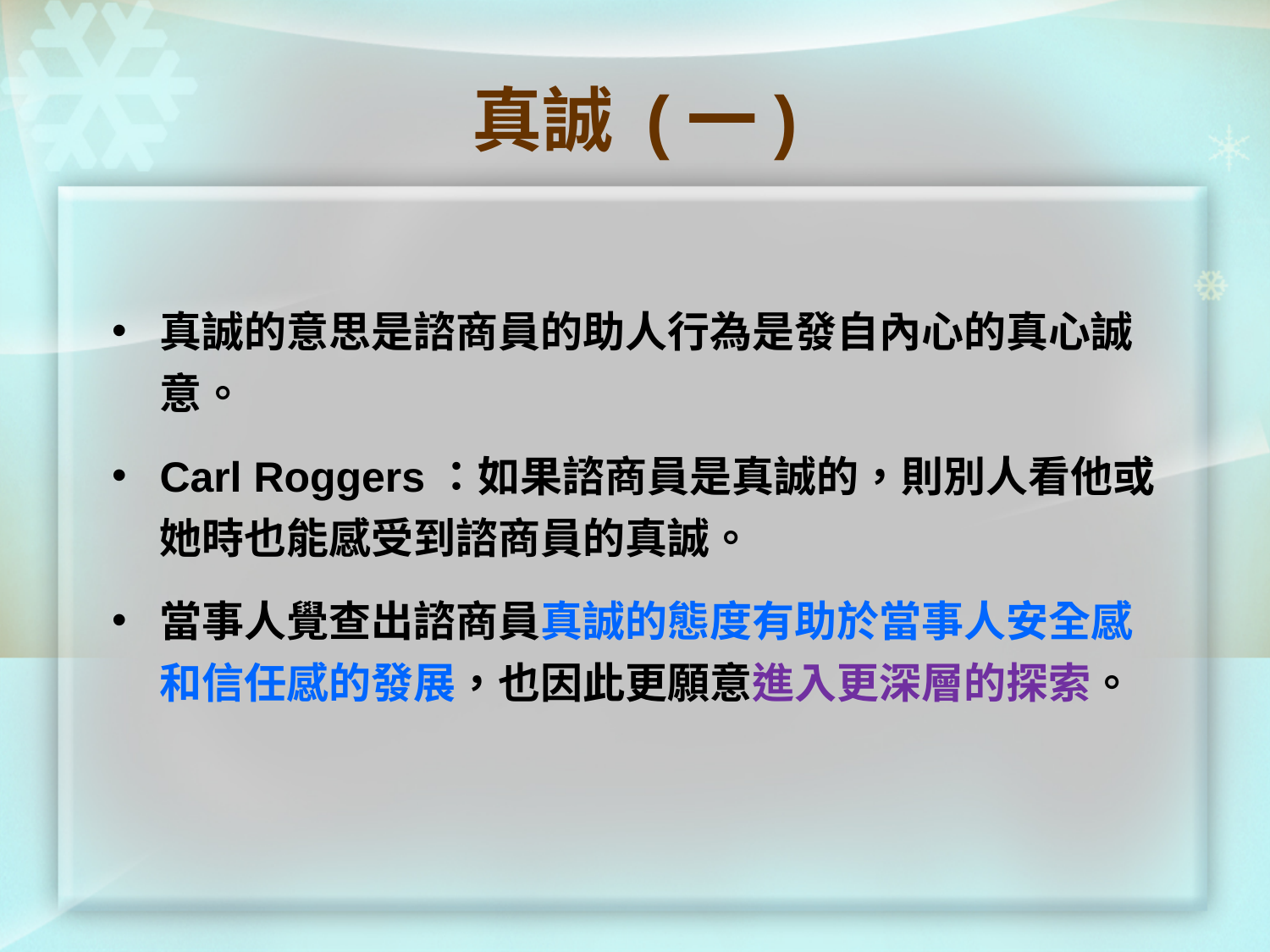

# 真誠 (一)
真誠的意思是諮商員的助人行為是發自內心的真心誠意。
Carl Roggers：如果諮商員是真誠的，則別人看他或她時也能感受到諮商員的真誠。
當事人覺查出諮商員真誠的態度有助於當事人安全感和信任感的發展，也因此更願意進入更深層的探索。